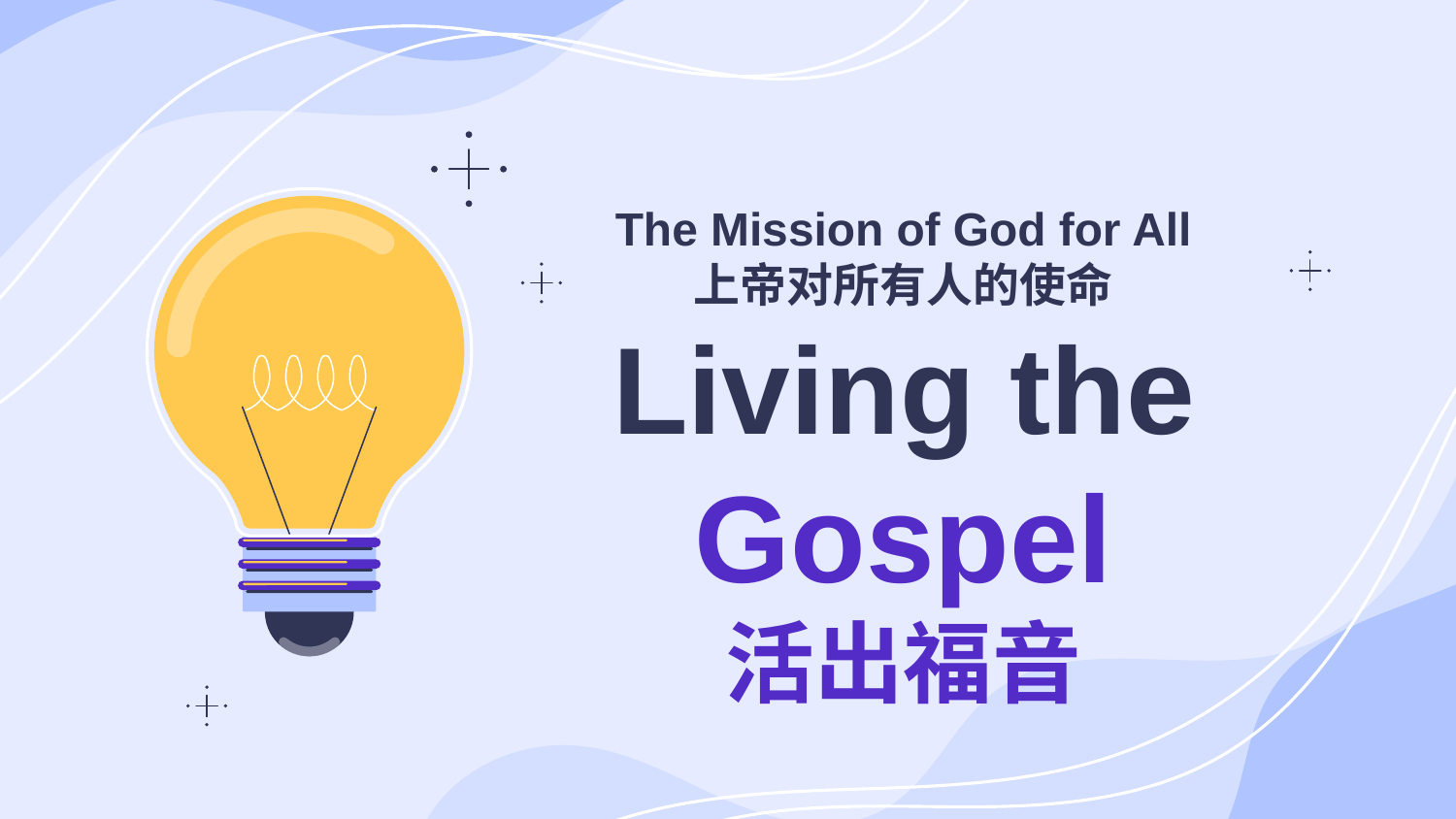

# The Mission of God for All 上帝对所有人的使命
Living the Gospel
活出福音